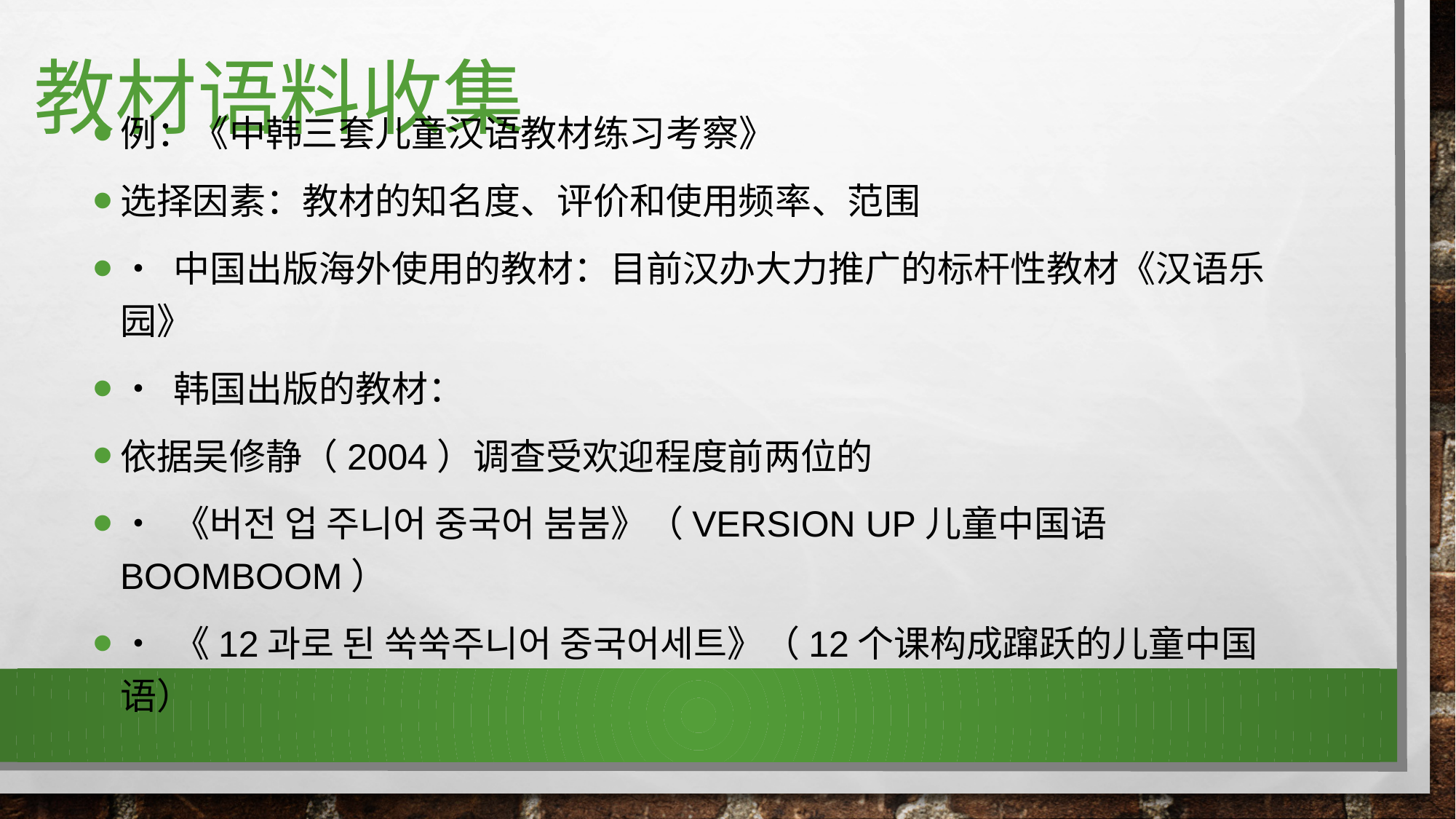

# 教材语料收集

例：《中韩三套儿童汉语教材练习考察》
选择因素：教材的知名度、评价和使用频率、范围
• 中国出版海外使用的教材：目前汉办大力推广的标杆性教材《汉语乐园》
• 韩国出版的教材：
依据吴修静（2004）调查受欢迎程度前两位的
• 《버전 업 주니어 중국어 붐붐》（VERSION UP儿童中国语BOOMBOOM）
• 《12과로 된 쑥쑥주니어 중국어세트》（12个课构成蹿跃的儿童中国语）